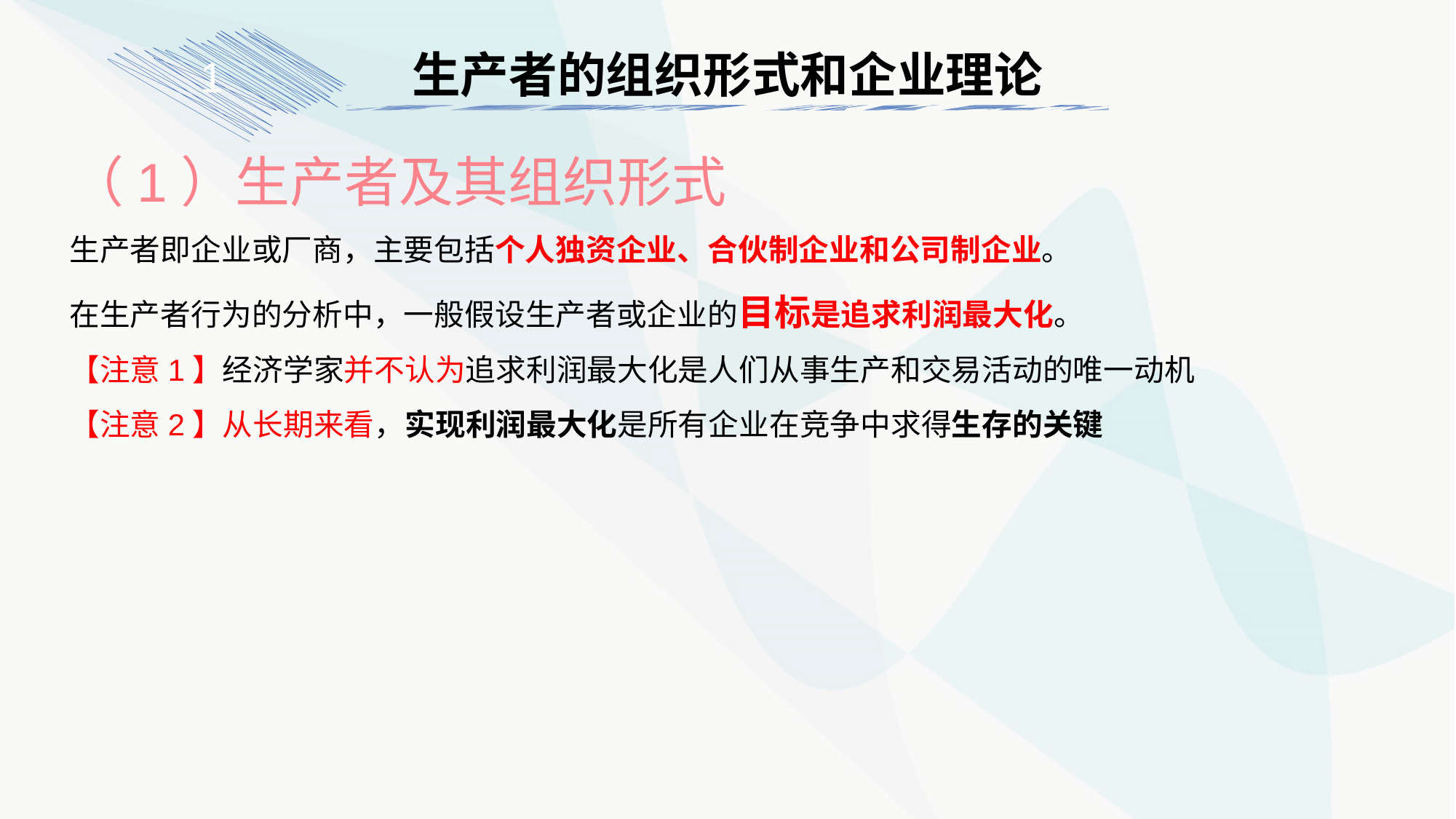

生产者的组织形式和企业理论
1
（1）生产者及其组织形式
生产者即企业或厂商，主要包括个人独资企业、合伙制企业和公司制企业。
在生产者行为的分析中，一般假设生产者或企业的目标是追求利润最大化。
【注意1】经济学家并不认为追求利润最大化是人们从事生产和交易活动的唯一动机
【注意2】从长期来看，实现利润最大化是所有企业在竞争中求得生存的关键